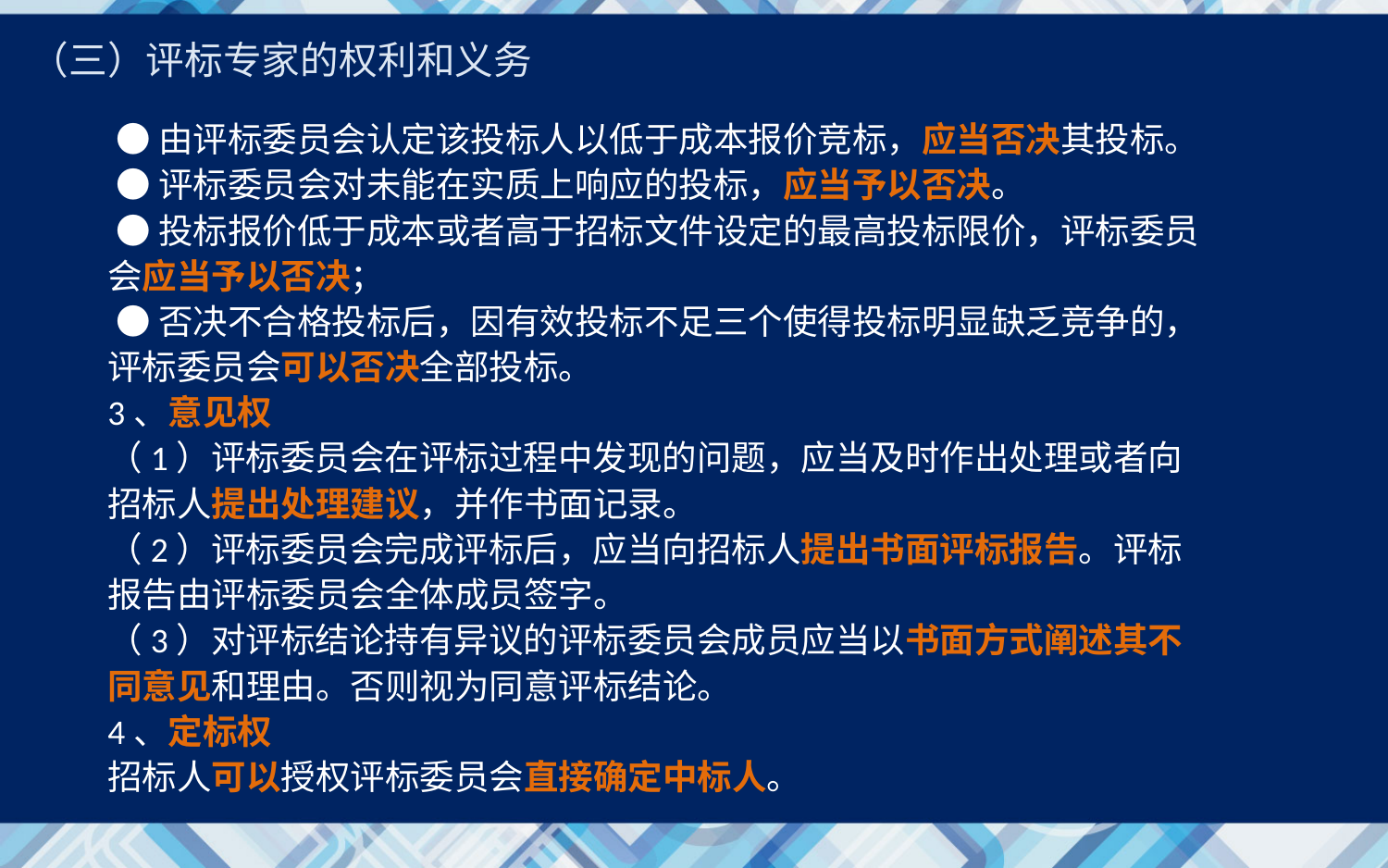

（三）评标专家的权利和义务
 ●由评标委员会认定该投标人以低于成本报价竞标，应当否决其投标。
 ●评标委员会对未能在实质上响应的投标，应当予以否决。
 ●投标报价低于成本或者高于招标文件设定的最高投标限价，评标委员会应当予以否决；
 ●否决不合格投标后，因有效投标不足三个使得投标明显缺乏竞争的，评标委员会可以否决全部投标。
3、意见权
（1）评标委员会在评标过程中发现的问题，应当及时作出处理或者向招标人提出处理建议，并作书面记录。
（2）评标委员会完成评标后，应当向招标人提出书面评标报告。评标报告由评标委员会全体成员签字。
（3）对评标结论持有异议的评标委员会成员应当以书面方式阐述其不同意见和理由。否则视为同意评标结论。
4、定标权
招标人可以授权评标委员会直接确定中标人。